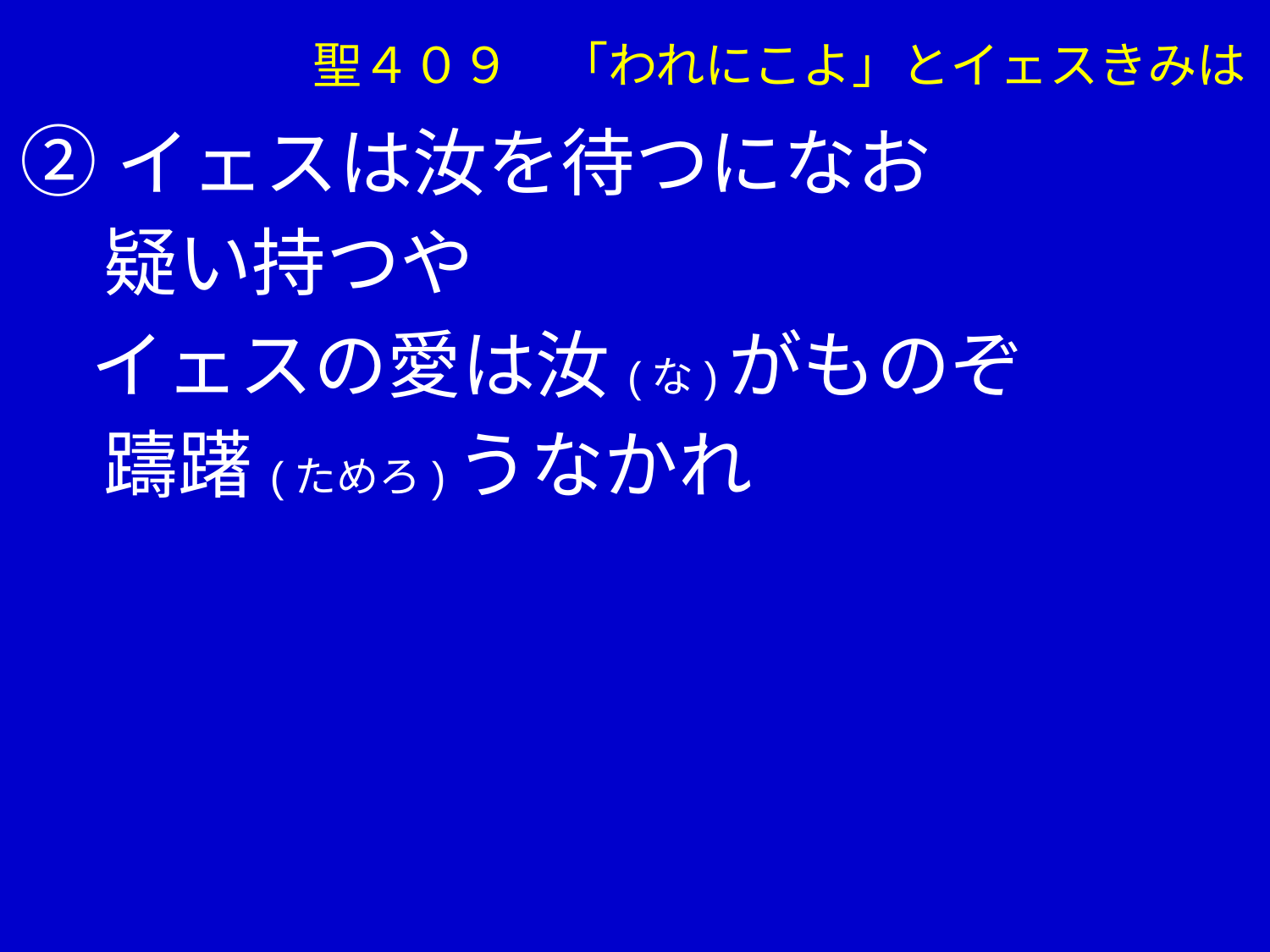

聖４０９　「われにこよ」とイェスきみは
②イェスは汝を待つになお
    疑い持つや
   イェスの愛は汝(な)がものぞ
    躊躇(ためろ)うなかれ